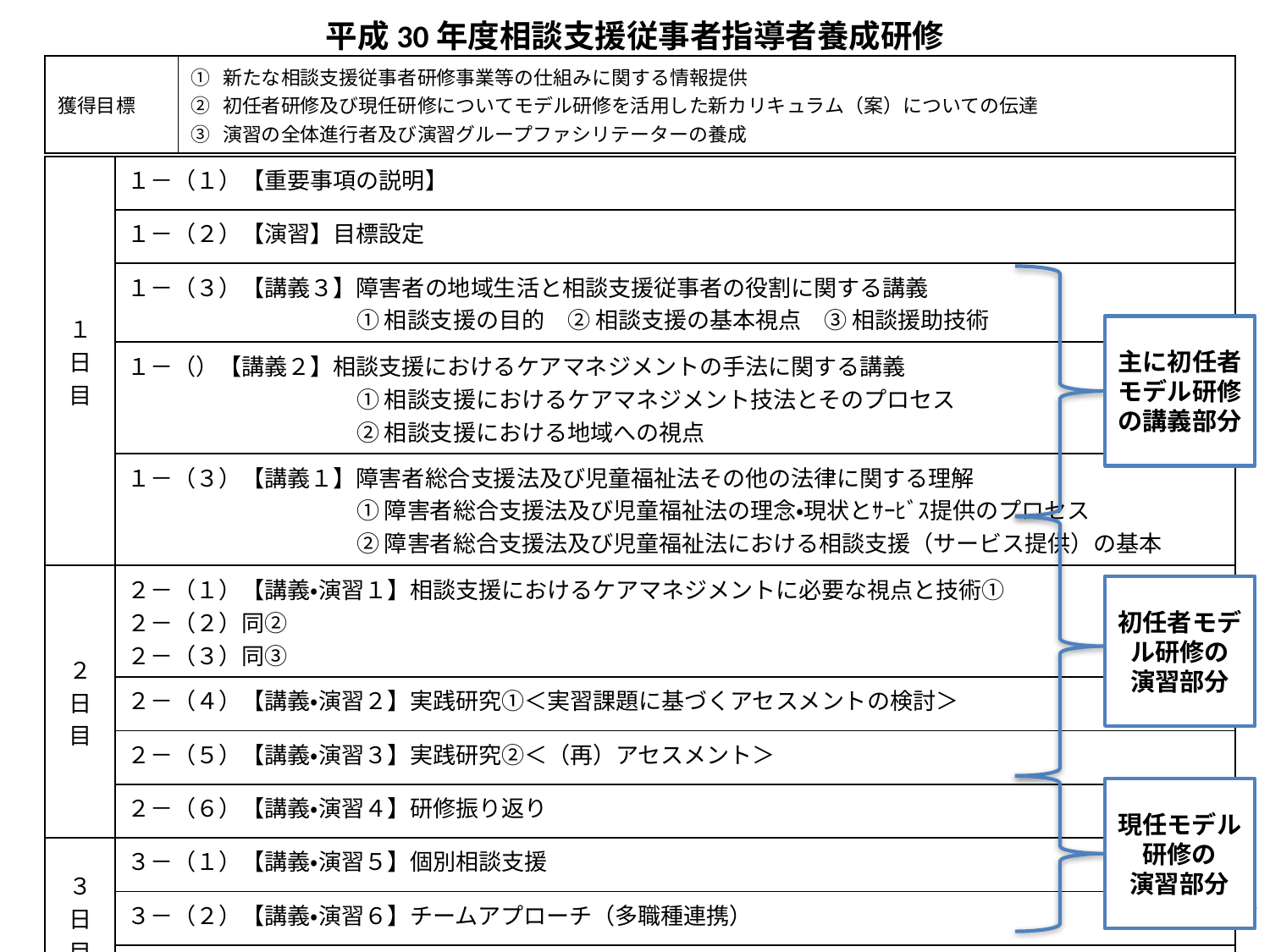

# 平成30年度相談支援従事者指導者養成研修
| 獲得目標 | 新たな相談支援従事者研修事業等の仕組みに関する情報提供 初任者研修及び現任研修についてモデル研修を活用した新カリキュラム（案）についての伝達 演習の全体進行者及び演習グループファシリテーターの養成 |
| --- | --- |
| １日目 | １－（１）【重要事項の説明】 |
| --- | --- |
|  | １－（２）【演習】目標設定 |
|  | １－（３）【講義３】障害者の地域生活と相談支援従事者の役割に関する講義 　　　　　　　　　　① 相談支援の目的　② 相談支援の基本視点　③ 相談援助技術 |
|  | １－（）【講義２】相談支援におけるケアマネジメントの手法に関する講義 　　　　　　　　　　① 相談支援におけるケアマネジメント技法とそのプロセス 　　　　　　　　　　② 相談支援における地域への視点 |
|  | １－（３）【講義１】障害者総合支援法及び児童福祉法その他の法律に関する理解 　　　　　　　　　　① 障害者総合支援法及び児童福祉法の理念・現状とｻｰﾋﾞｽ提供のプロセス 　　　　　　　　　　② 障害者総合支援法及び児童福祉法における相談支援（サービス提供）の基本 |
| ２日目 | ２－（１）【講義・演習１】相談支援におけるケアマネジメントに必要な視点と技術① ２－（２）同② ２－（３）同③ |
|  | ２－（４）【講義・演習２】実践研究①＜実習課題に基づくアセスメントの検討＞ |
|  | ２－（５）【講義・演習３】実践研究②＜（再）アセスメント＞ |
|  | ２－（６）【講義・演習４】研修振り返り |
| ３日目 | ３－（１）【講義・演習５】個別相談支援 |
|  | ３－（２）【講義・演習６】チームアプローチ（多職種連携） |
|  | ３－（３）【講義・演習７】コミュニティワーク |

主に初任者モデル研修の講義部分

初任者モデル研修の
演習部分

現任モデル研修の
演習部分
4